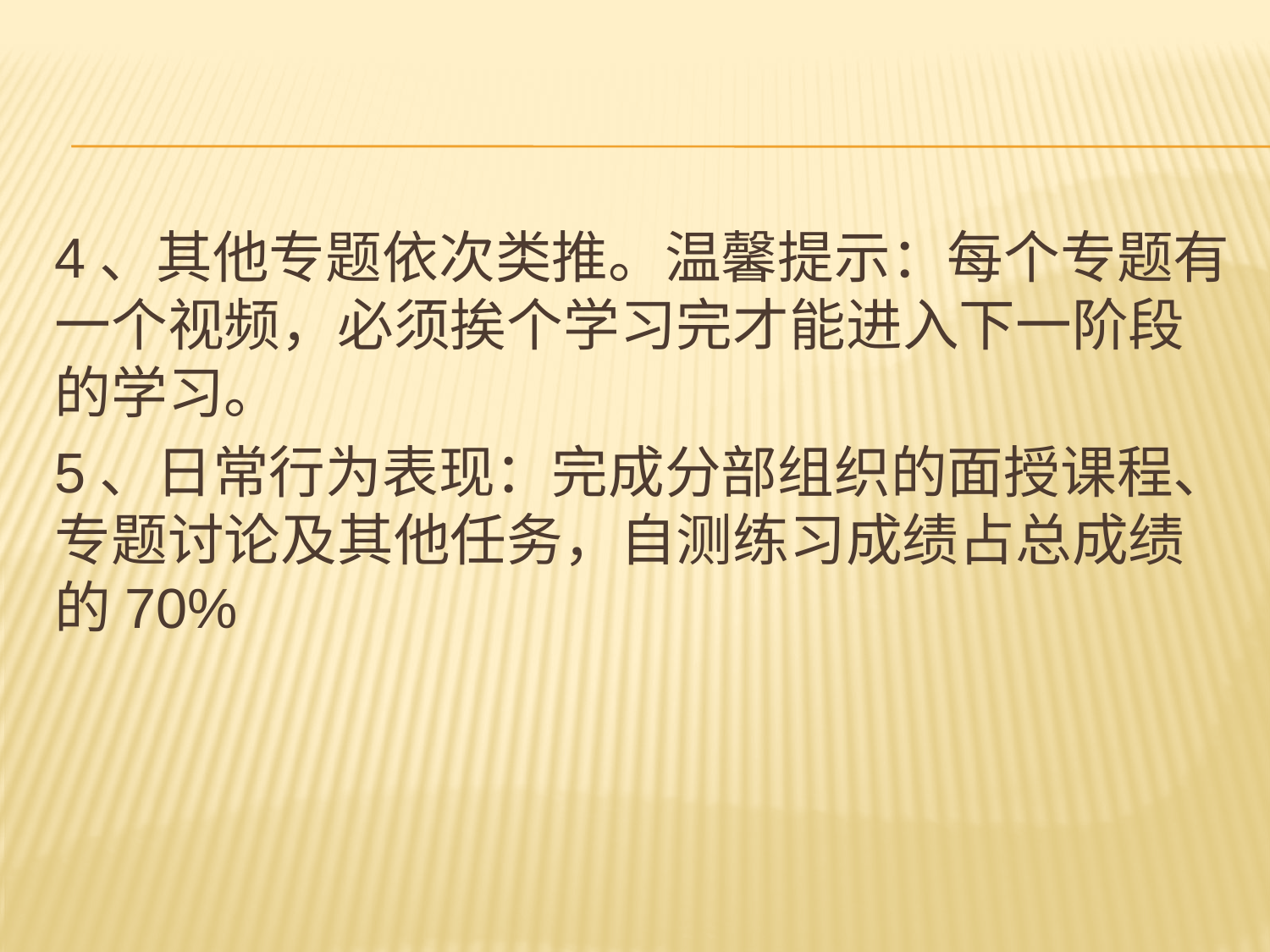

#
4、其他专题依次类推。温馨提示：每个专题有一个视频，必须挨个学习完才能进入下一阶段的学习。
5、日常行为表现：完成分部组织的面授课程、专题讨论及其他任务，自测练习成绩占总成绩的70%